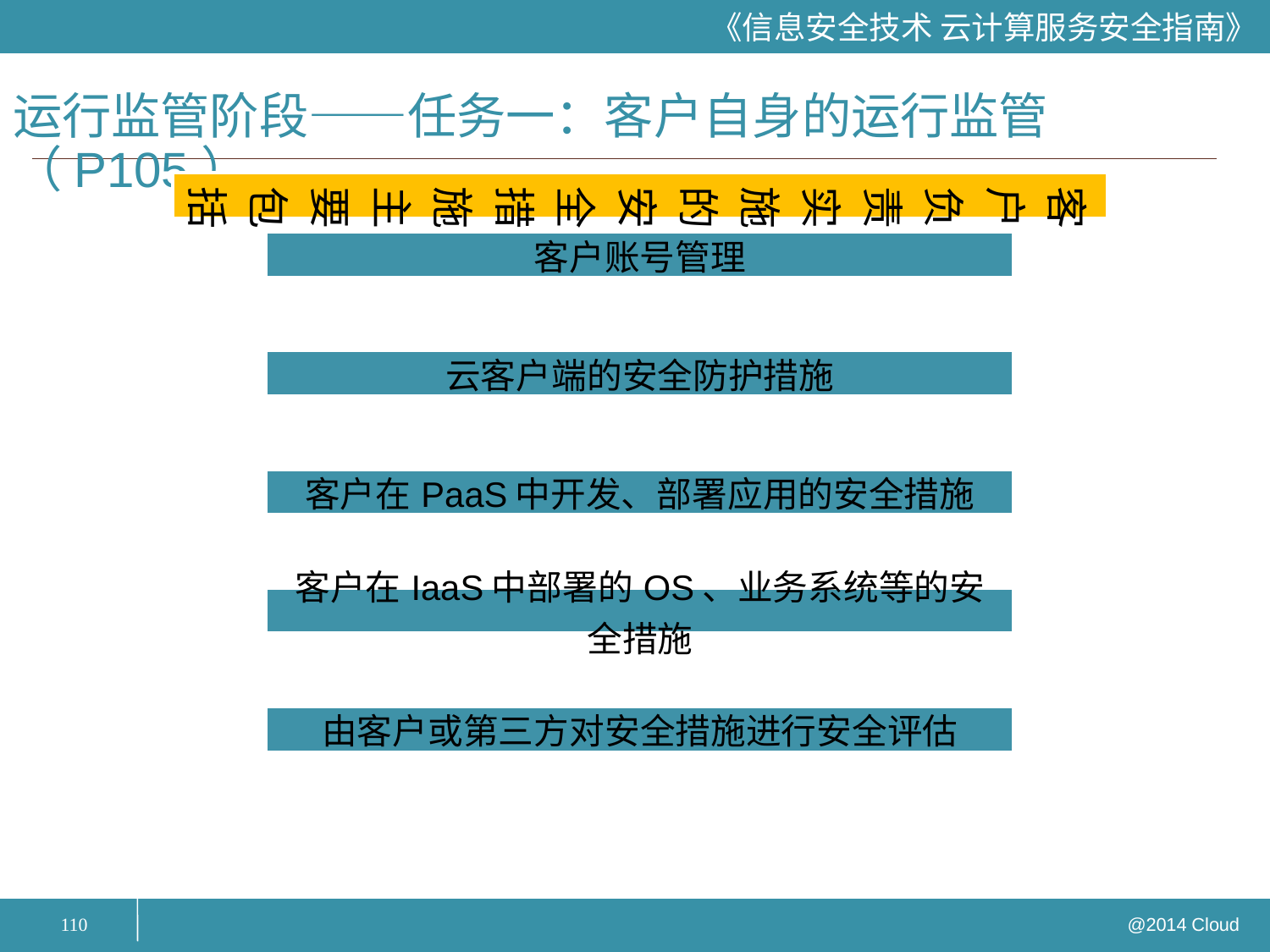

# 运行监管阶段——任务一：客户自身的运行监管（P105）
客户负责实施的安全措施主要包括
客户账号管理
云客户端的安全防护措施
客户在IaaS中部署的OS、业务系统等的安全措施
由客户或第三方对安全措施进行安全评估
客户在PaaS中开发、部署应用的安全措施
110